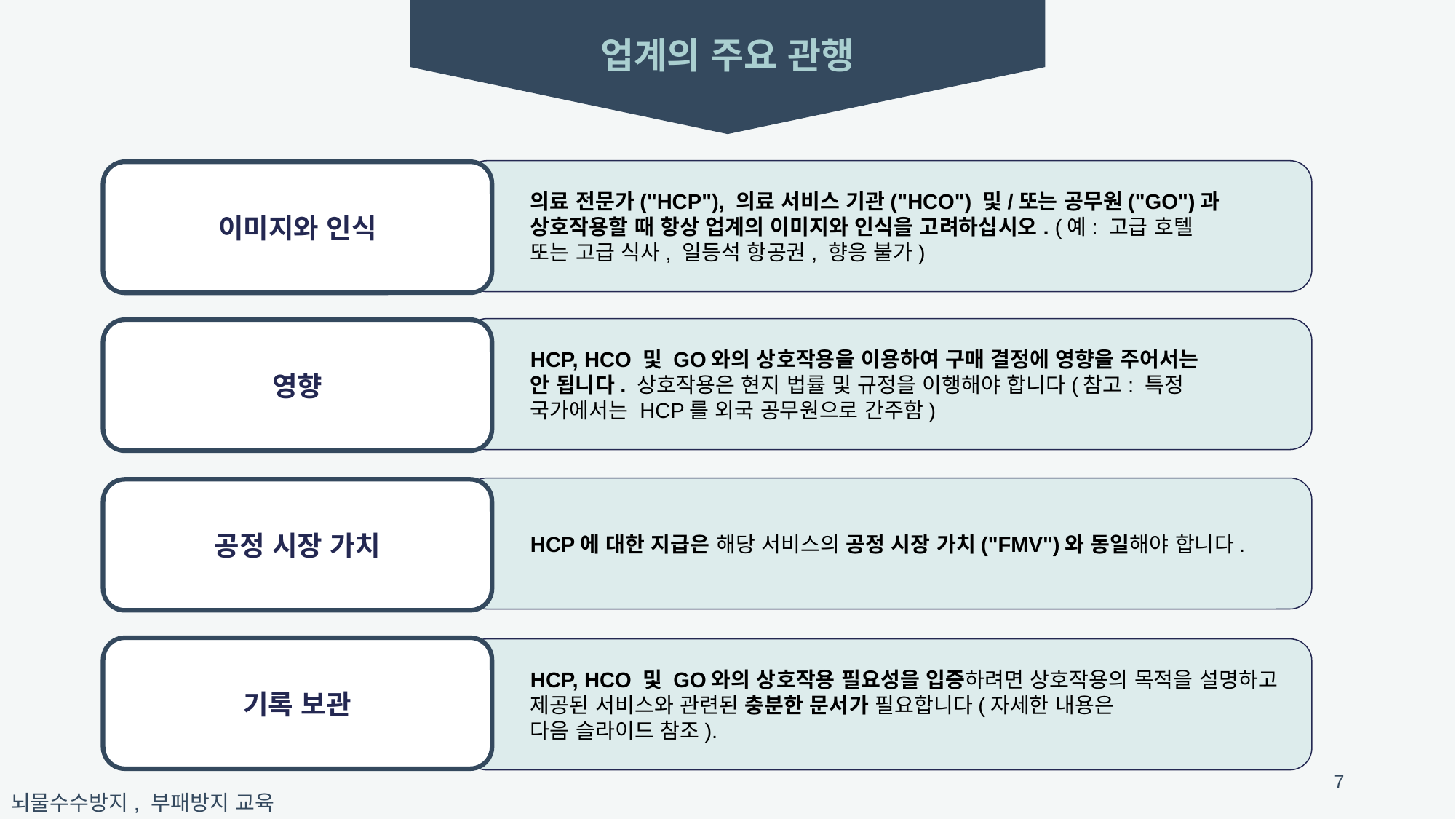

업계의 주요 관행
의료 전문가("HCP"), 의료 서비스 기관("HCO") 및/또는 공무원("GO")과 상호작용할 때 항상 업계의 이미지와 인식을 고려하십시오. (예: 고급 호텔
또는 고급 식사, 일등석 항공권, 향응 불가)
이미지와 인식
HCP, HCO 및 GO와의 상호작용을 이용하여 구매 결정에 영향을 주어서는
안 됩니다. 상호작용은 현지 법률 및 규정을 이행해야 합니다(참고: 특정
국가에서는 HCP를 외국 공무원으로 간주함)
영향
HCP에 대한 지급은 해당 서비스의 공정 시장 가치("FMV")와 동일해야 합니다.
공정 시장 가치
기록 보관
HCP, HCO 및 GO와의 상호작용 필요성을 입증하려면 상호작용의 목적을 설명하고 제공된 서비스와 관련된 충분한 문서가 필요합니다(자세한 내용은
다음 슬라이드 참조).
7